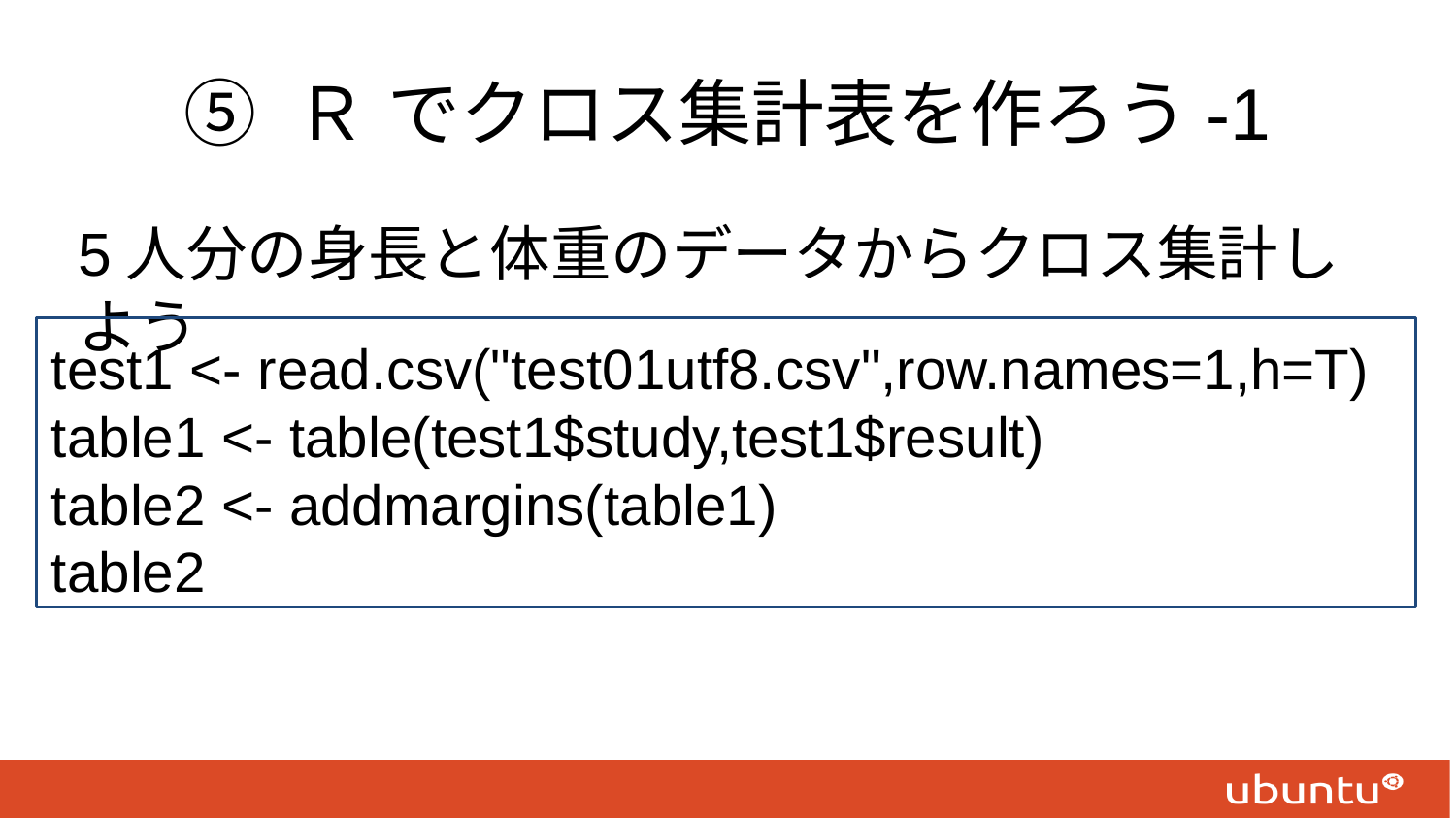

# ⑤ Ｒ でクロス集計表を作ろう-1
5人分の身長と体重のデータからクロス集計しよう
test1 <- read.csv("test01utf8.csv",row.names=1,h=T)
table1 <- table(test1$study,test1$result)
table2 <- addmargins(table1)
table2